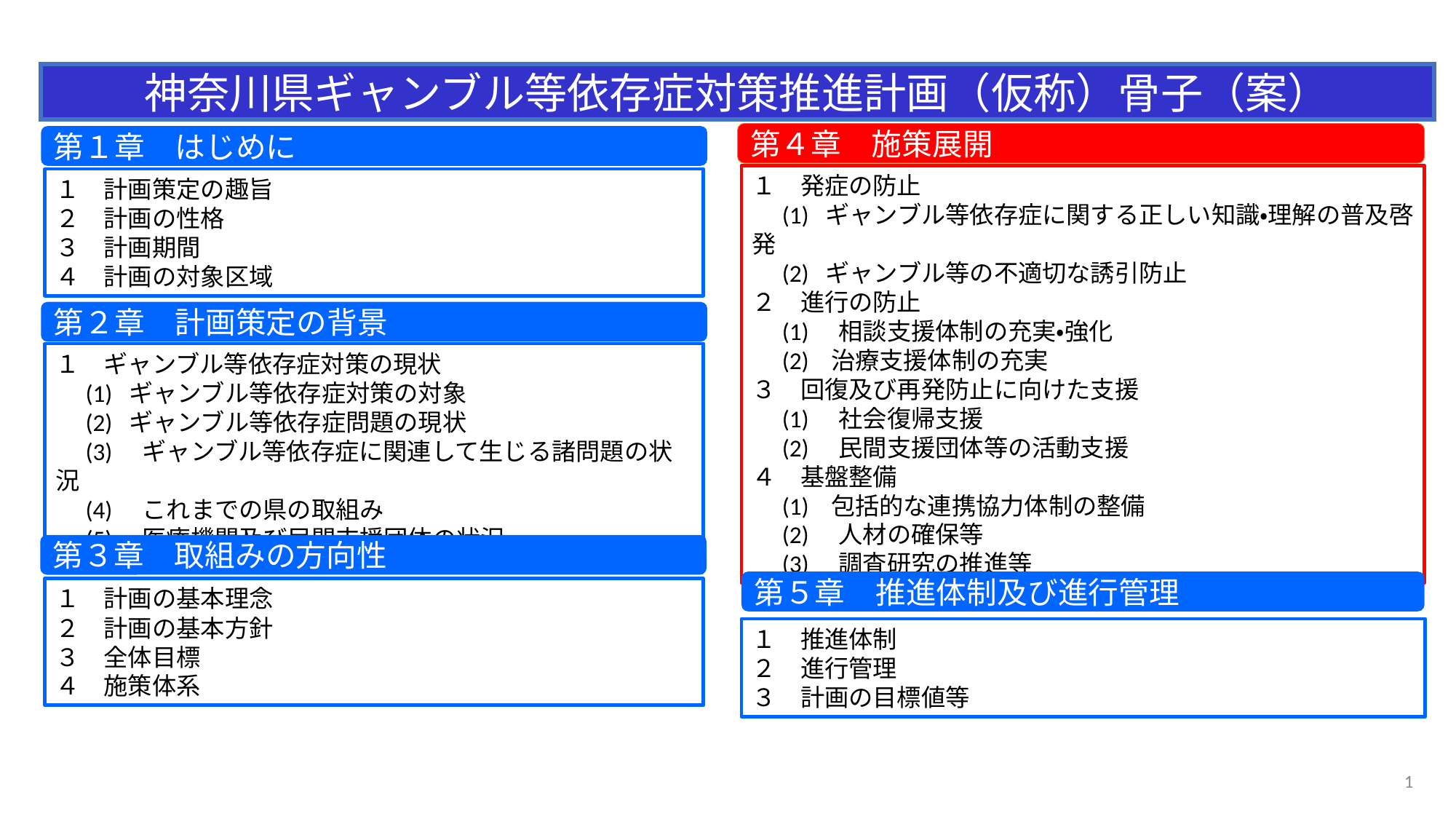

神奈川県ギャンブル等依存症対策推進計画（仮称）骨子（案）
第４章　施策展開
第１章　はじめに
１　発症の防止
　(1)  ギャンブル等依存症に関する正しい知識・理解の普及啓発
　(2)  ギャンブル等の不適切な誘引防止
２　進行の防止
　(1)　相談支援体制の充実・強化
　(2)   治療支援体制の充実
３　回復及び再発防止に向けた支援
　(1)　社会復帰支援
　(2)　民間支援団体等の活動支援
４　基盤整備
　(1)   包括的な連携協力体制の整備
　(2)　人材の確保等
　(3)　調査研究の推進等
１　計画策定の趣旨
２　計画の性格
３　計画期間
４　計画の対象区域
第２章　計画策定の背景
１　ギャンブル等依存症対策の現状
　(1)  ギャンブル等依存症対策の対象
　(2)  ギャンブル等依存症問題の現状
　(3)　ギャンブル等依存症に関連して生じる諸問題の状況
　(4)　これまでの県の取組み
　(5)　医療機関及び民間支援団体の状況
第３章　取組みの方向性
第５章　推進体制及び進行管理
１　計画の基本理念
２　計画の基本方針
３　全体目標
４　施策体系
１　推進体制
２　進行管理
３　計画の目標値等
1